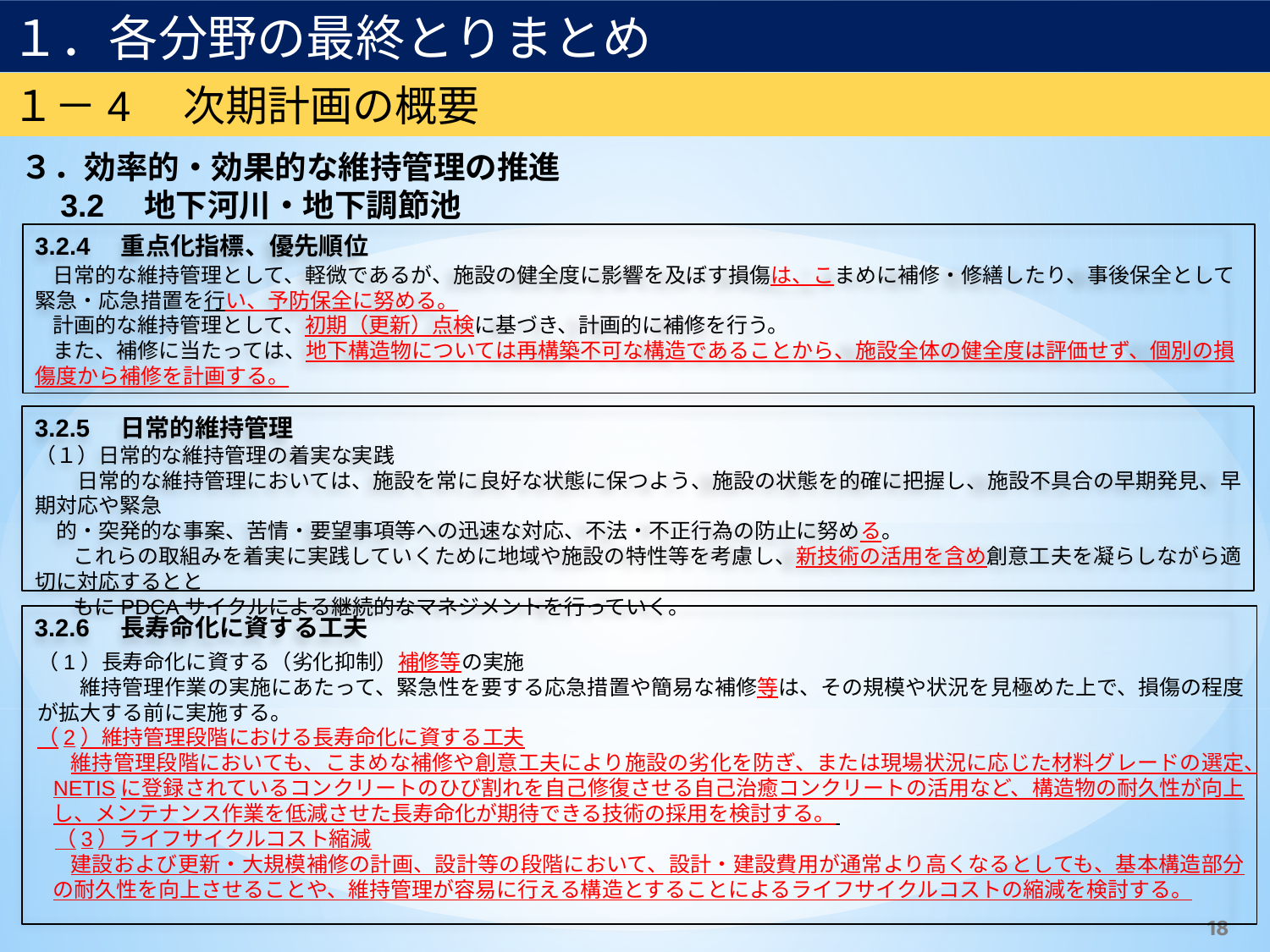

１．各分野の最終とりまとめ
１－4　次期計画の概要
３．効率的・効果的な維持管理の推進
　3.2　地下河川・地下調節池
3.2.4　重点化指標、優先順位
日常的な維持管理として、軽微であるが、施設の健全度に影響を及ぼす損傷は、こまめに補修・修繕したり、事後保全として緊急・応急措置を行い、予防保全に努める。
計画的な維持管理として、初期（更新）点検に基づき、計画的に補修を行う。
また、補修に当たっては、地下構造物については再構築不可な構造であることから、施設全体の健全度は評価せず、個別の損傷度から補修を計画する。
3.2.5　日常的維持管理
（１）日常的な維持管理の着実な実践
　　日常的な維持管理においては、施設を常に良好な状態に保つよう、施設の状態を的確に把握し、施設不具合の早期発見、早期対応や緊急
　的・突発的な事案、苦情・要望事項等への迅速な対応、不法・不正行為の防止に努める。
　これらの取組みを着実に実践していくために地域や施設の特性等を考慮し、新技術の活用を含め創意工夫を凝らしながら適切に対応するとと
　もにPDCAサイクルによる継続的なマネジメントを行っていく。
3.2.6　長寿命化に資する工夫
（1）長寿命化に資する（劣化抑制）補修等の実施
　　維持管理作業の実施にあたって、緊急性を要する応急措置や簡易な補修等は、その規模や状況を見極めた上で、損傷の程度が拡大する前に実施する。
（2）維持管理段階における長寿命化に資する工夫
維持管理段階においても、こまめな補修や創意工夫により施設の劣化を防ぎ、または現場状況に応じた材料グレードの選定、NETISに登録されているコンクリートのひび割れを自己修復させる自己治癒コンクリートの活用など、構造物の耐久性が向上し、メンテナンス作業を低減させた長寿命化が期待できる技術の採用を検討する。
（3）ライフサイクルコスト縮減
建設および更新・大規模補修の計画、設計等の段階において、設計・建設費用が通常より高くなるとしても、基本構造部分の耐久性を向上させることや、維持管理が容易に行える構造とすることによるライフサイクルコストの縮減を検討する。
18